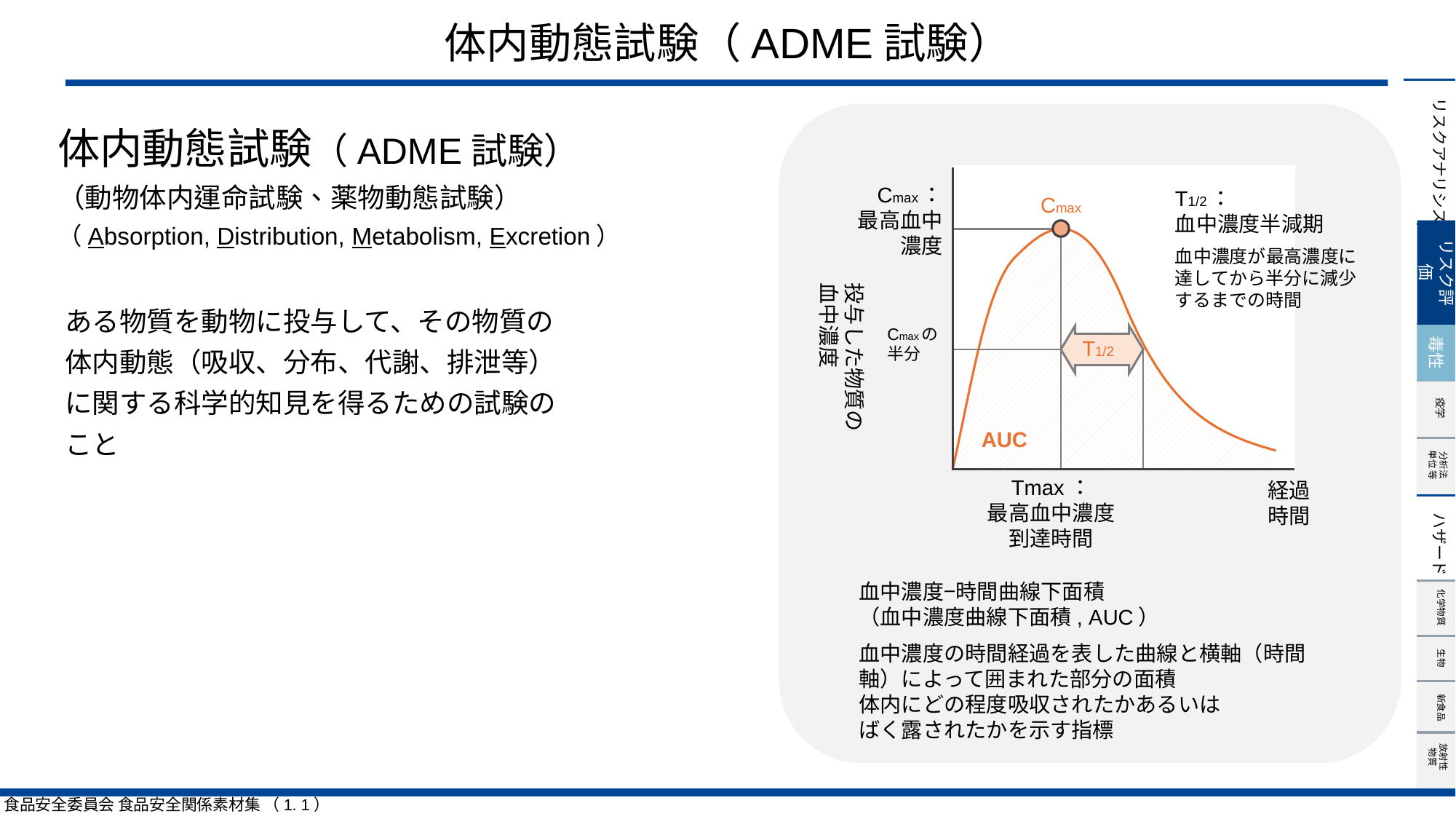

# 体内動態試験（ADME試験）
体内動態試験（ADME試験）
（動物体内運命試験、薬物動態試験）
（Absorption, Distribution, Metabolism, Excretion）

Cmax：
最高血中
濃度

T1/2：
血中濃度半減期

血中濃度が最高濃度に達してから半分に減少するまでの時間
Cmax

リスク評価

投与した物質の血中濃度
ある物質を動物に投与して、その物質の体内動態（吸収、分布、代謝、排泄等）に関する科学的知見を得るための試験のこと
Cmaxの
半分
毒性

T1/2

AUC

Tmax：
最高血中濃度
到達時間
経過時間
血中濃度−時間曲線下面積
（血中濃度曲線下面積, AUC）

血中濃度の時間経過を表した曲線と横軸（時間軸）によって囲まれた部分の面積
体内にどの程度吸収されたかあるいは
ばく露されたかを示す指標